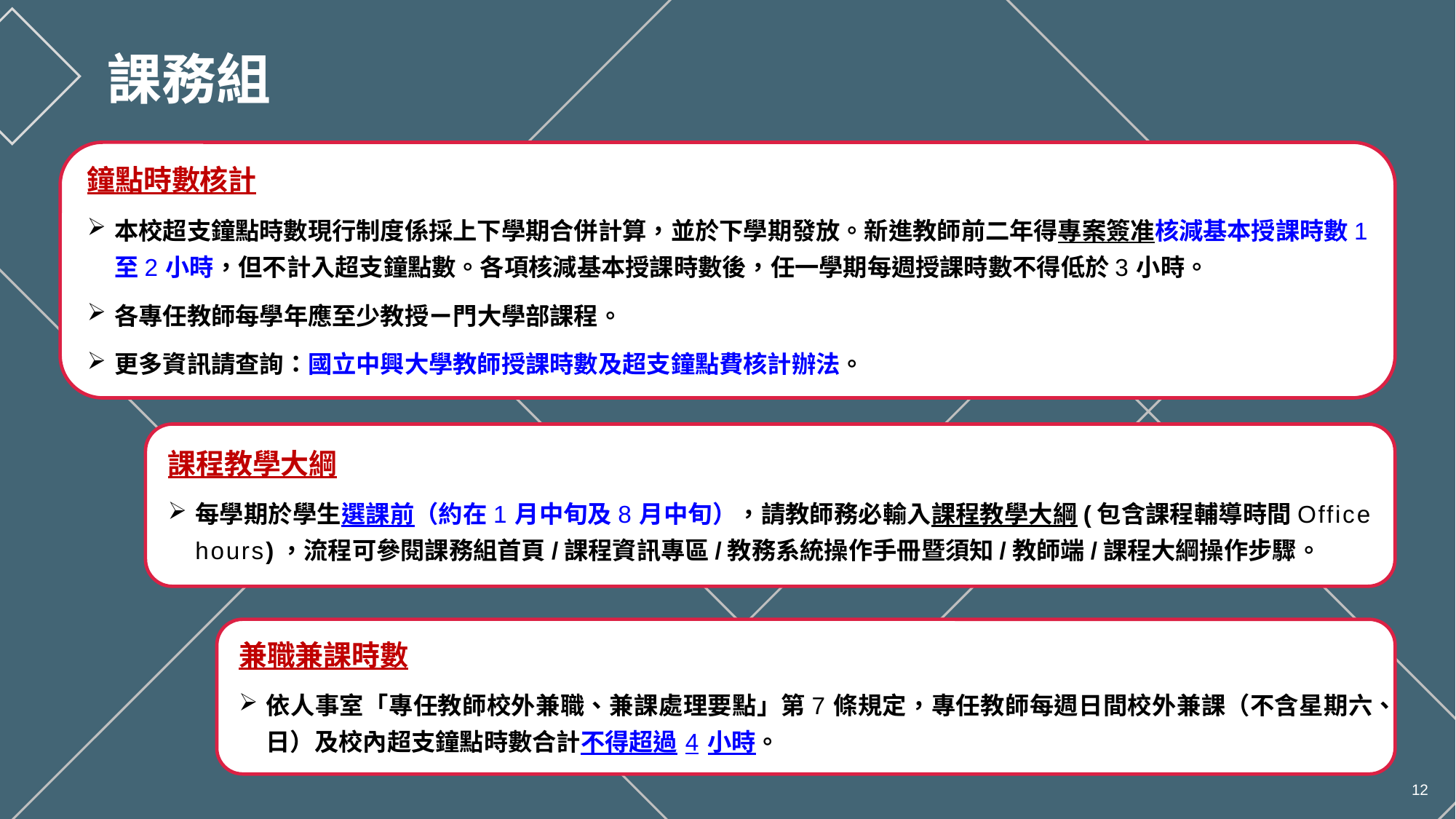

課務組
鐘點時數核計
本校超支鐘點時數現行制度係採上下學期合併計算，並於下學期發放。新進教師前二年得專案簽准核減基本授課時數1至2小時，但不計入超支鐘點數。各項核減基本授課時數後，任一學期每週授課時數不得低於3小時。
各專任教師每學年應至少教授ㄧ門大學部課程。
更多資訊請查詢：國立中興大學教師授課時數及超支鐘點費核計辦法。
課程教學大綱
每學期於學生選課前（約在1月中旬及8月中旬），請教師務必輸入課程教學大綱(包含課程輔導時間Office hours)，流程可參閱課務組首頁/課程資訊專區/教務系統操作手冊暨須知/教師端/課程大綱操作步驟。
兼職兼課時數
依人事室「專任教師校外兼職、兼課處理要點」第7條規定，專任教師每週日間校外兼課（不含星期六、日）及校內超支鐘點時數合計不得超過4小時。
12